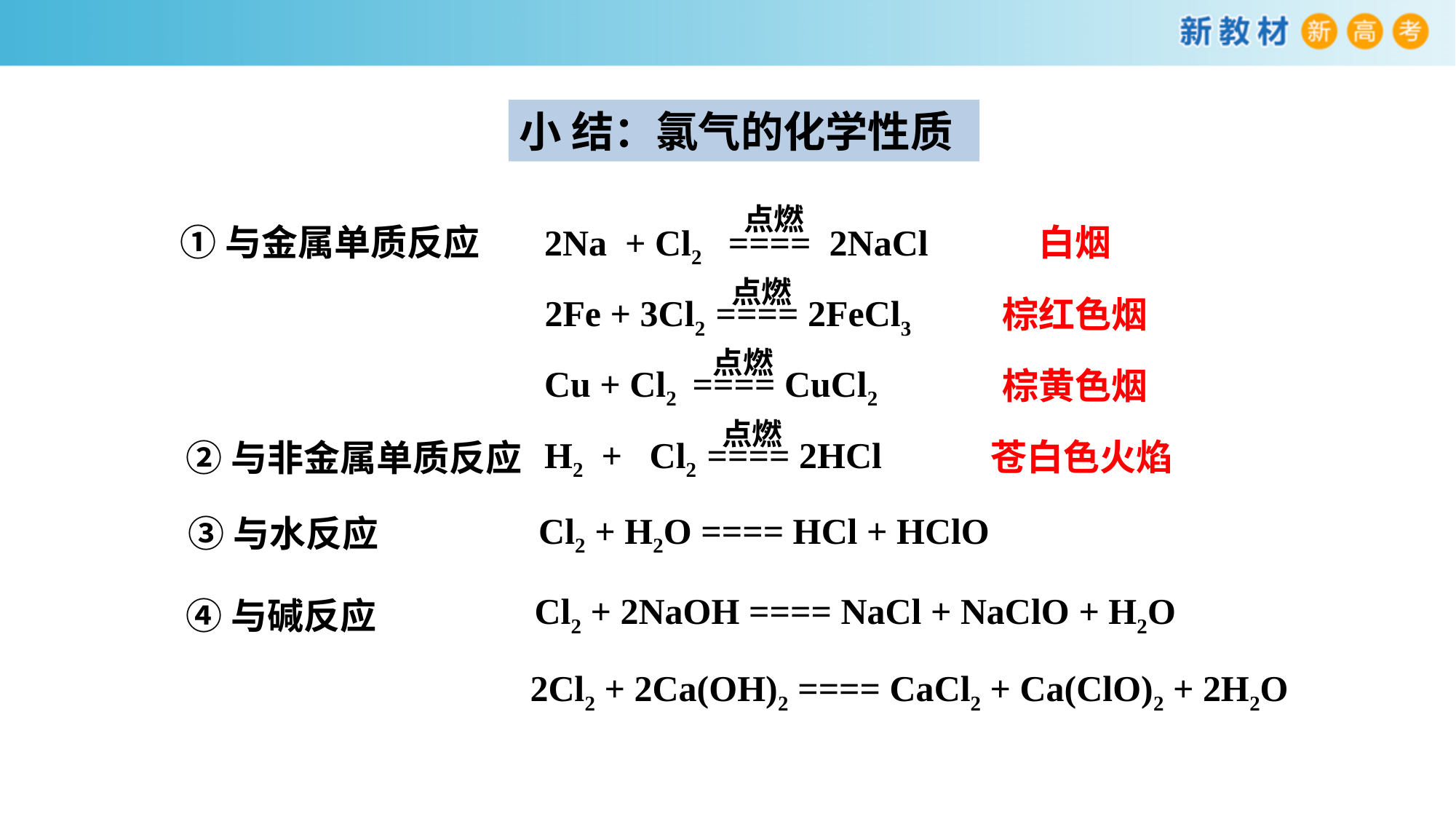

小 结：氯气的化学性质
点燃
2Na  + Cl2     ====  2NaCl
白烟
①与金属单质反应
点燃
2Fe + 3Cl2  ==== 2FeCl3
棕红色烟
  点燃
Cu + Cl2   ==== CuCl2
棕黄色烟
点燃
H2  +   Cl2  ==== 2HCl
苍白色火焰
②与非金属单质反应
Cl2 + H2O ==== HCl + HClO
③与水反应
Cl2 + 2NaOH ==== NaCl + NaClO + H2O
④与碱反应
2Cl2 + 2Ca(OH)2 ==== CaCl2 + Ca(ClO)2 + 2H2O